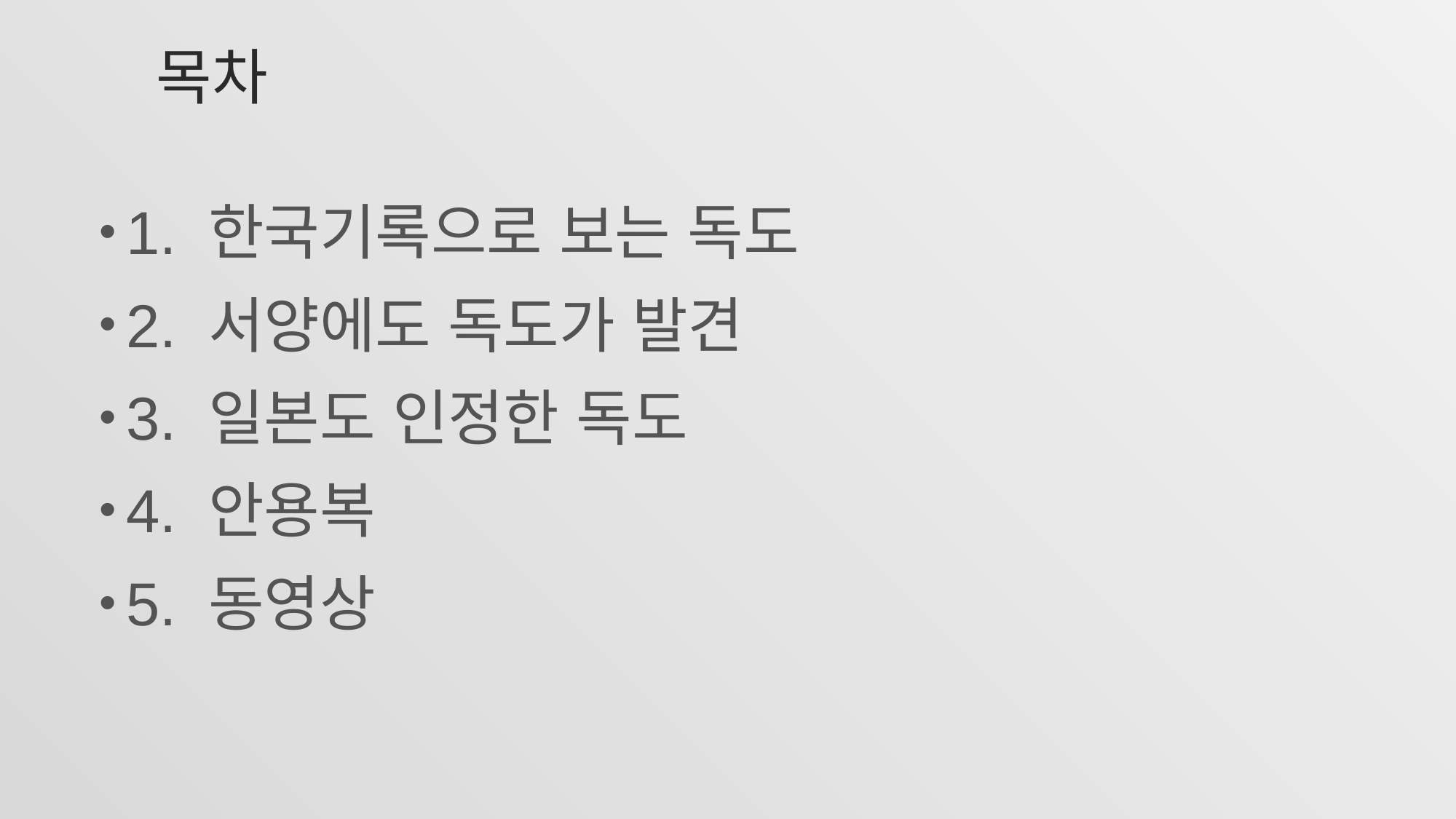

# 목차

1. 한국기록으로 보는 독도
2. 서양에도 독도가 발견
3. 일본도 인정한 독도
4. 안용복
5. 동영상